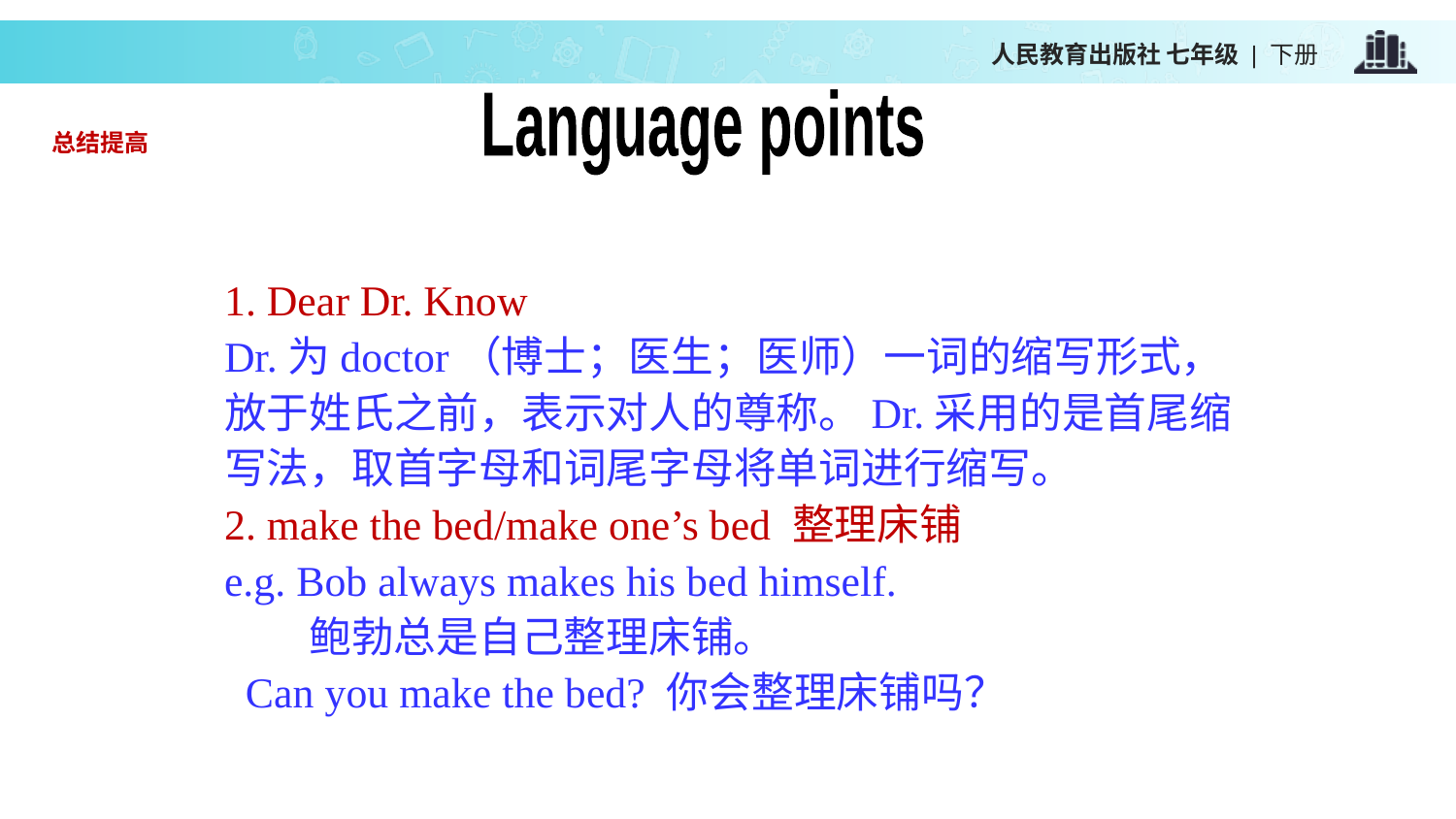

Language points
总结提高
1. Dear Dr. Know
Dr.为doctor（博士；医生；医师）一词的缩写形式，放于姓氏之前，表示对人的尊称。Dr.采用的是首尾缩写法，取首字母和词尾字母将单词进行缩写。
2. make the bed/make one’s bed 整理床铺
e.g. Bob always makes his bed himself.
       鲍勃总是自己整理床铺。
  Can you make the bed? 你会整理床铺吗？